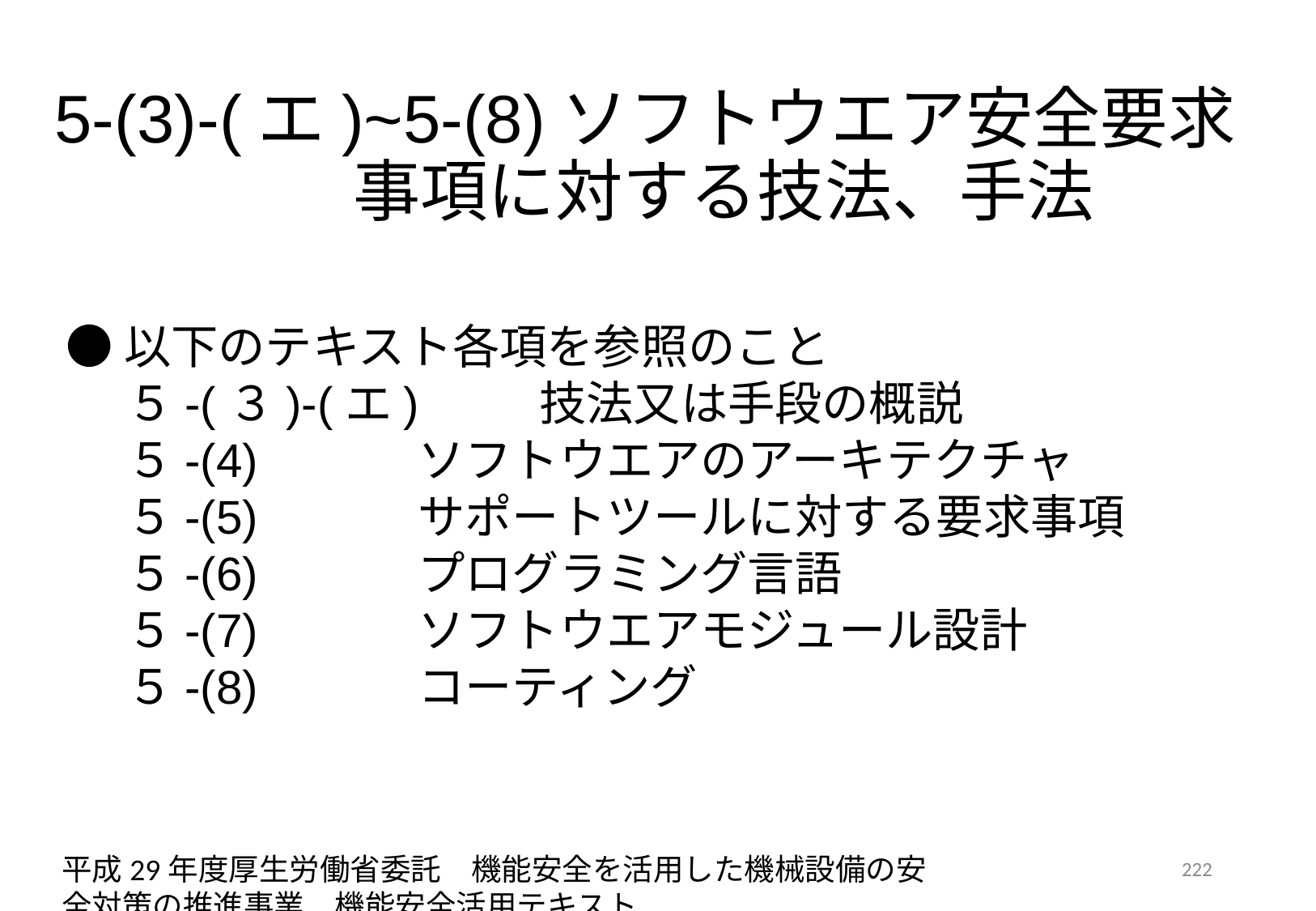

# 5-(3)-(エ)~5-(8)ソフトウエア安全要求事項に対する技法、手法
●以下のテキスト各項を参照のこと
５-(３)-(エ)	技法又は手段の概説
５-(4)		ソフトウエアのアーキテクチャ
５-(5)		サポートツールに対する要求事項
５-(6)		プログラミング言語
５-(7)		ソフトウエアモジュール設計
５-(8)		コーティング
平成29年度厚生労働省委託　機能安全を活用した機械設備の安全対策の推進事業　機能安全活用テキスト
222